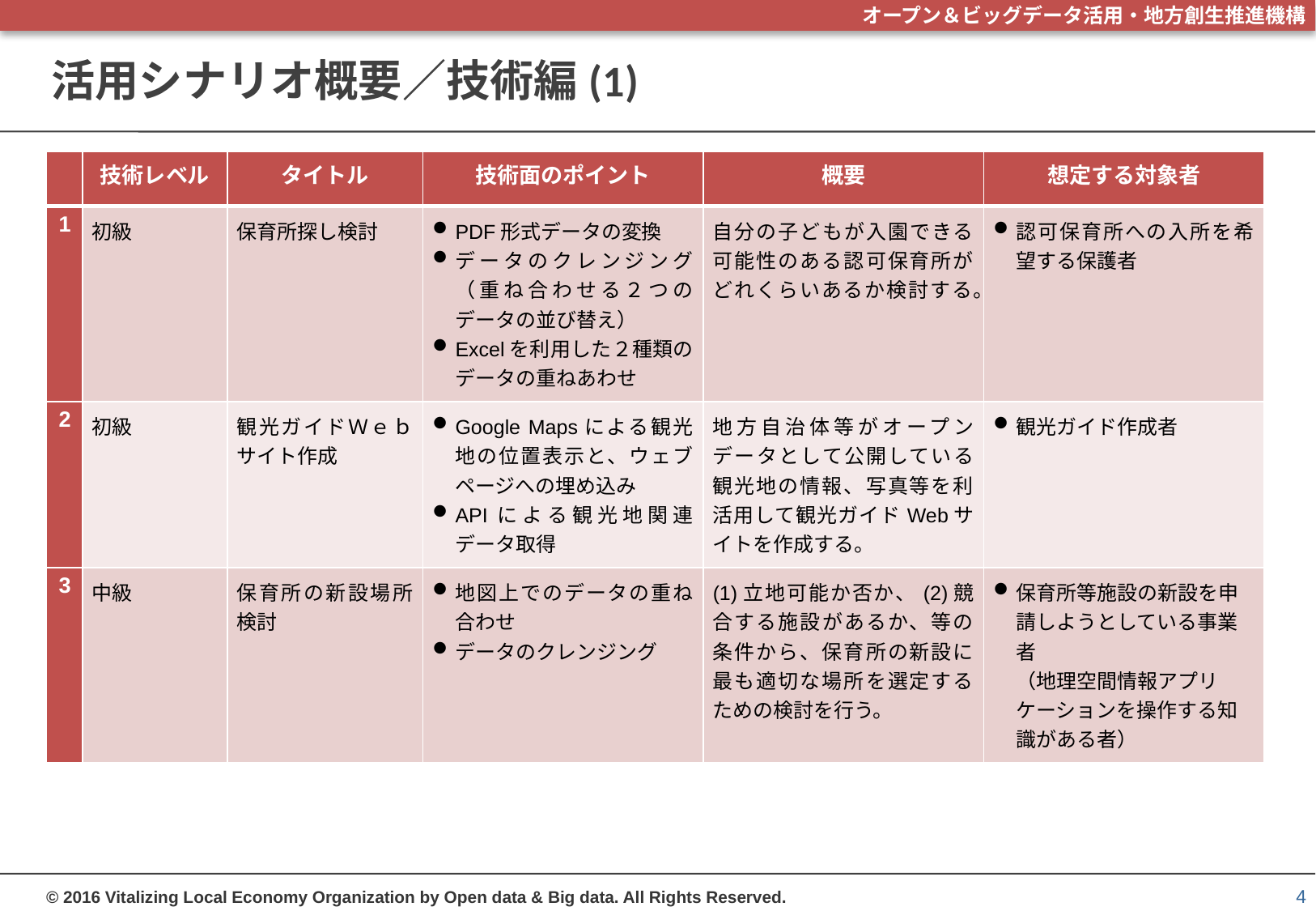

# 活用シナリオ概要／技術編(1)
|  | 技術レベル | タイトル | 技術面のポイント | 概要 | 想定する対象者 |
| --- | --- | --- | --- | --- | --- |
| 1 | 初級 | 保育所探し検討 | PDF形式データの変換 データのクレンジング（重ね合わせる２つのデータの並び替え） Excelを利用した２種類のデータの重ねあわせ | 自分の子どもが入園できる可能性のある認可保育所がどれくらいあるか検討する。 | 認可保育所への入所を希望する保護者 |
| 2 | 初級 | 観光ガイドＷｅｂサイト作成 | Google Mapsによる観光地の位置表示と、ウェブページへの埋め込み APIによる観光地関連データ取得 | 地方自治体等がオープンデータとして公開している観光地の情報、写真等を利活用して観光ガイドWebサイトを作成する。 | 観光ガイド作成者 |
| 3 | 中級 | 保育所の新設場所検討 | 地図上でのデータの重ね合わせ データのクレンジング | (1)立地可能か否か、(2)競合する施設があるか、等の条件から、保育所の新設に最も適切な場所を選定するための検討を行う。 | 保育所等施設の新設を申請しようとしている事業者 （地理空間情報アプリケーションを操作する知識がある者） |
4